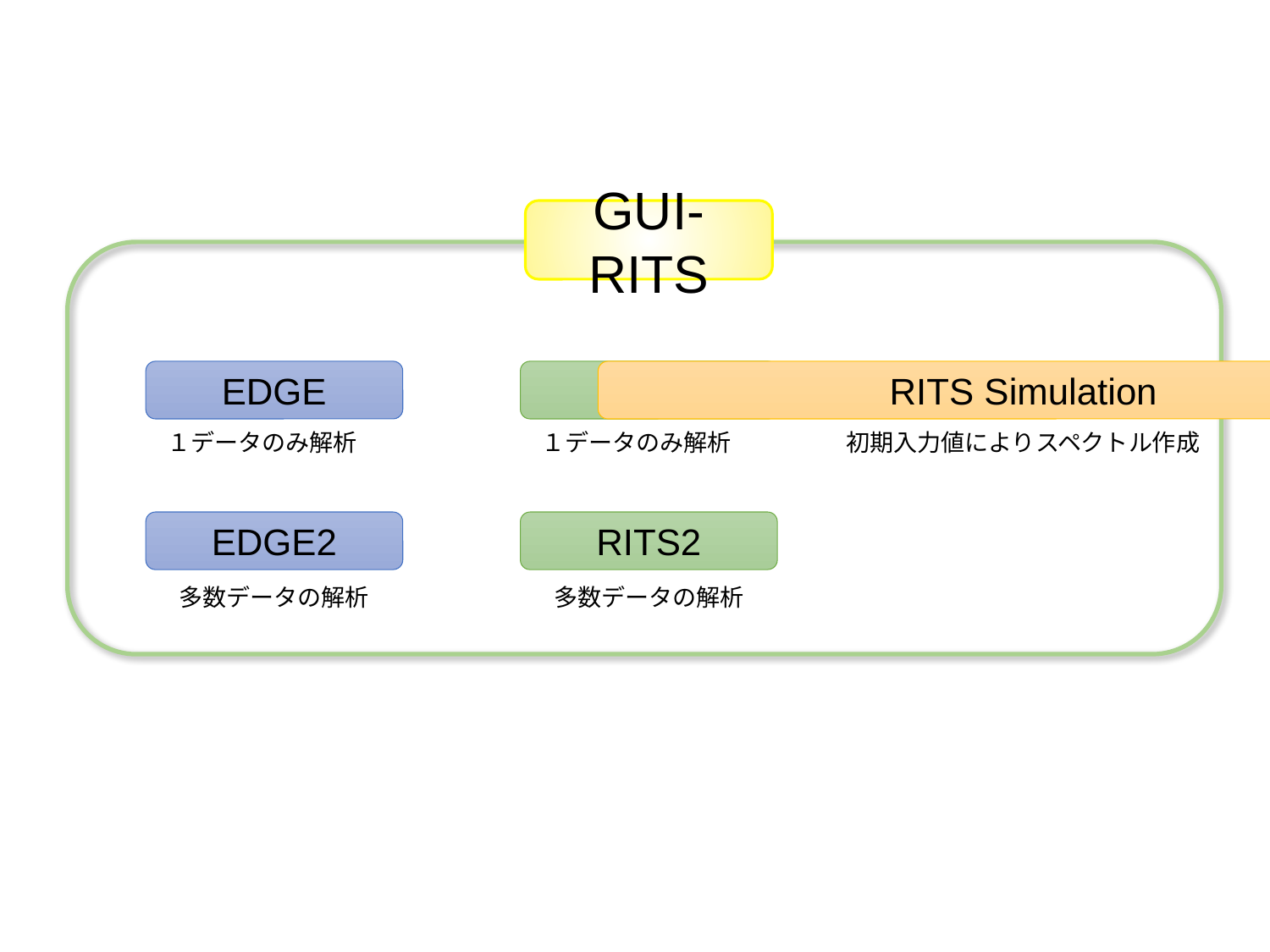

GUI-RITS

EDGE
RITS
RITS Simulation
１データのみ解析
１データのみ解析
初期入力値によりスペクトル作成
EDGE2
RITS2
多数データの解析
多数データの解析